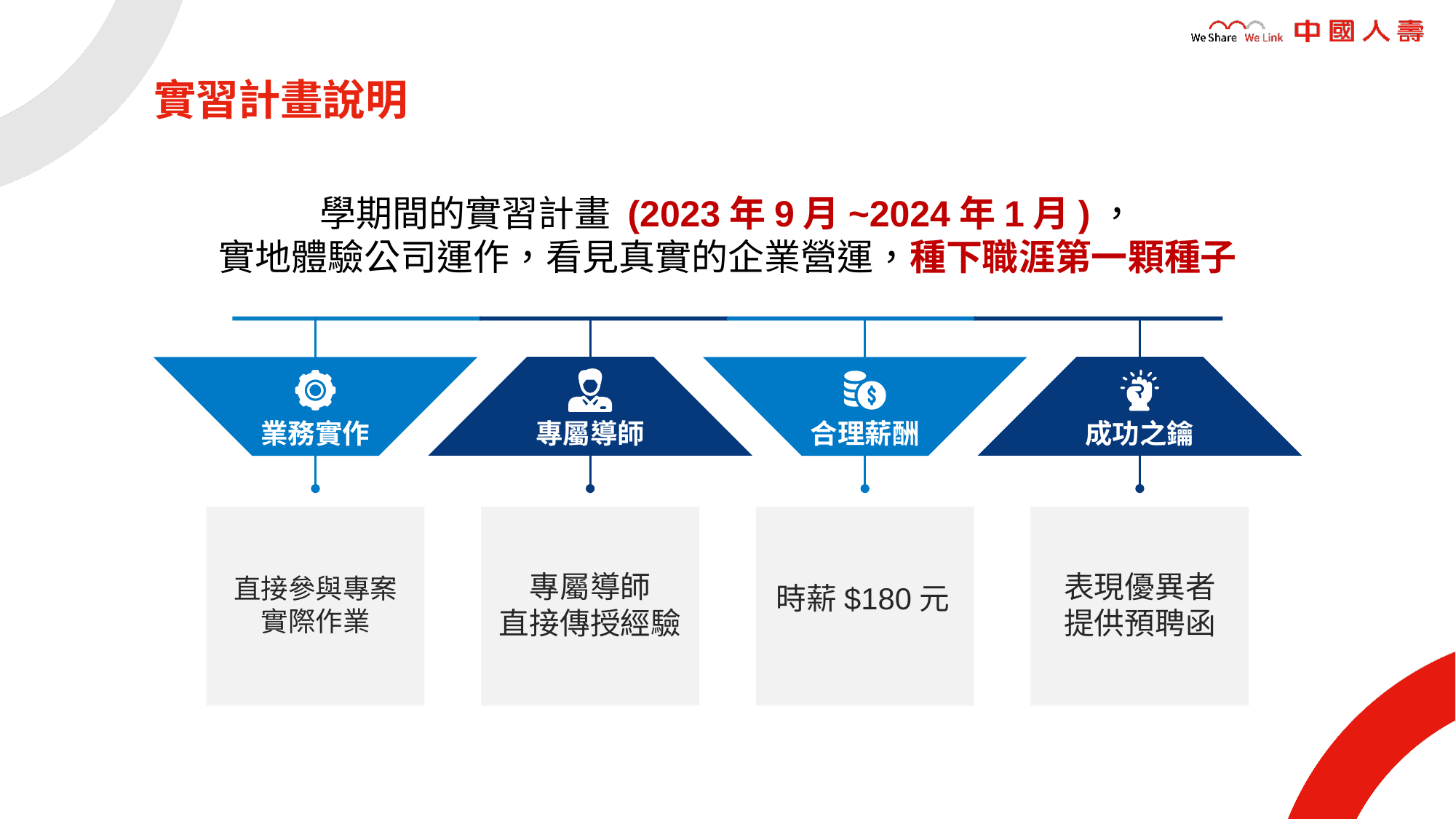

實習計畫說明

學期間的實習計畫 (2023年9月~2024年1月)，
實地體驗公司運作，看見真實的企業營運，種下職涯第一顆種子

業務實作
專屬導師
合理薪酬
成功之鑰

直接參與專案
實際作業
專屬導師
直接傳授經驗
表現優異者
提供預聘函
時薪$180元